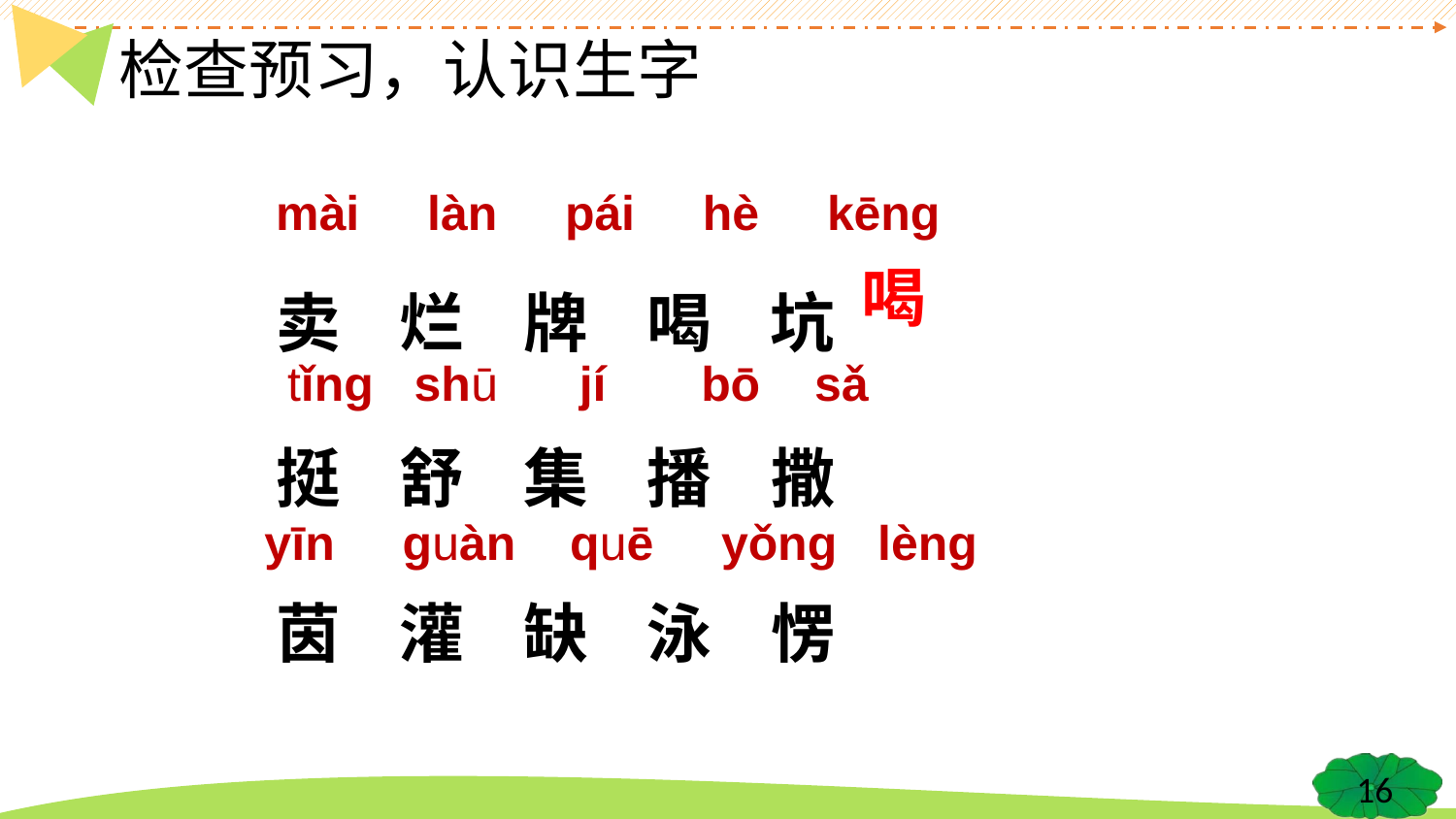

# 检查预习，认识生字
mài     làn     pái     hè     kēng
卖    烂    牌    喝    坑
挺    舒    集    播    撒
茵    灌    缺    泳    愣
喝
tǐng   shū      jí       bō    sǎ
yīn     guàn    quē     yǒng   lèng